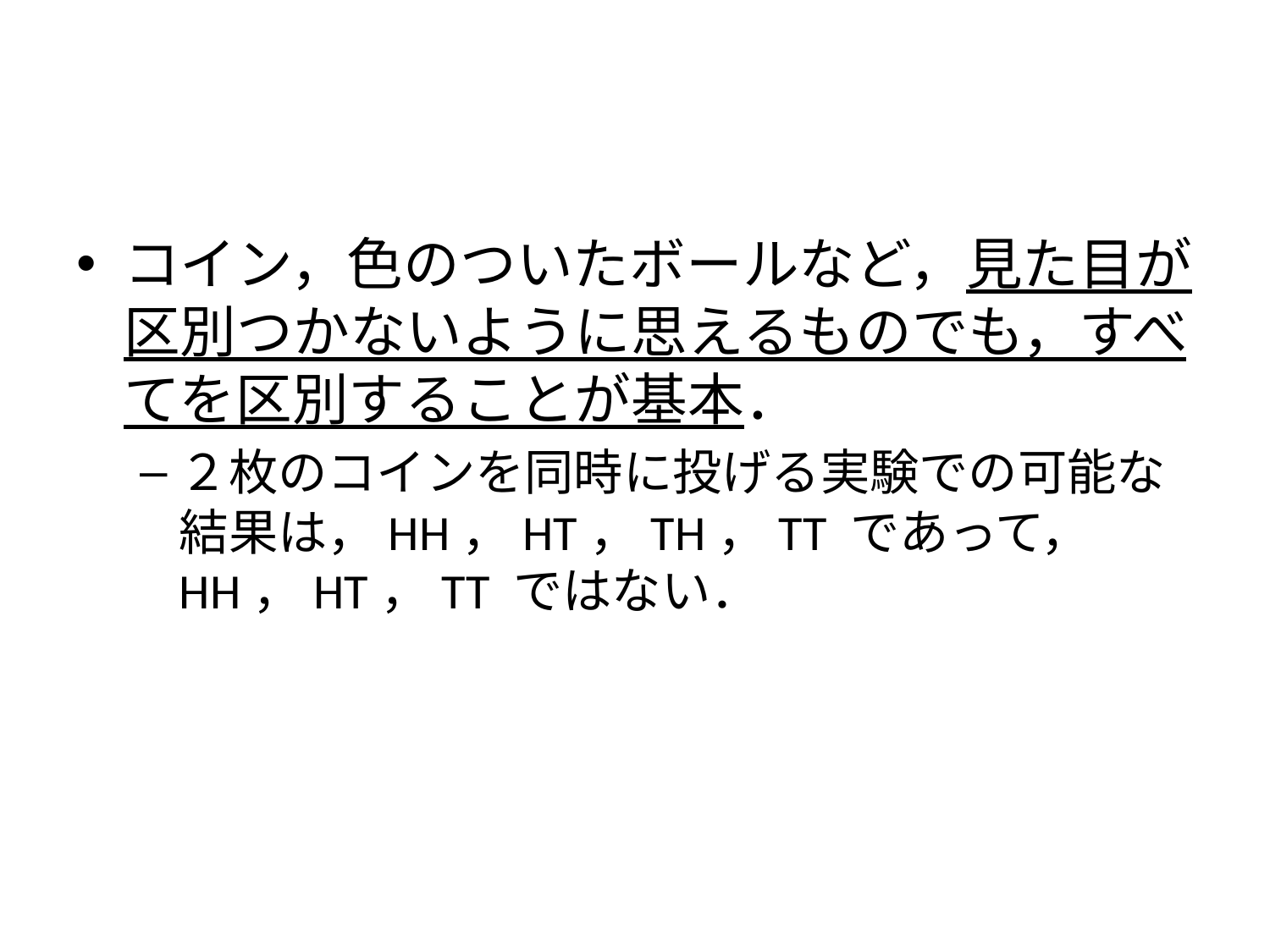

#
コイン，色のついたボールなど，見た目が区別つかないように思えるものでも，すべてを区別することが基本．
２枚のコインを同時に投げる実験での可能な結果は，HH，HT，TH，TT であって， HH，HT，TT ではない．